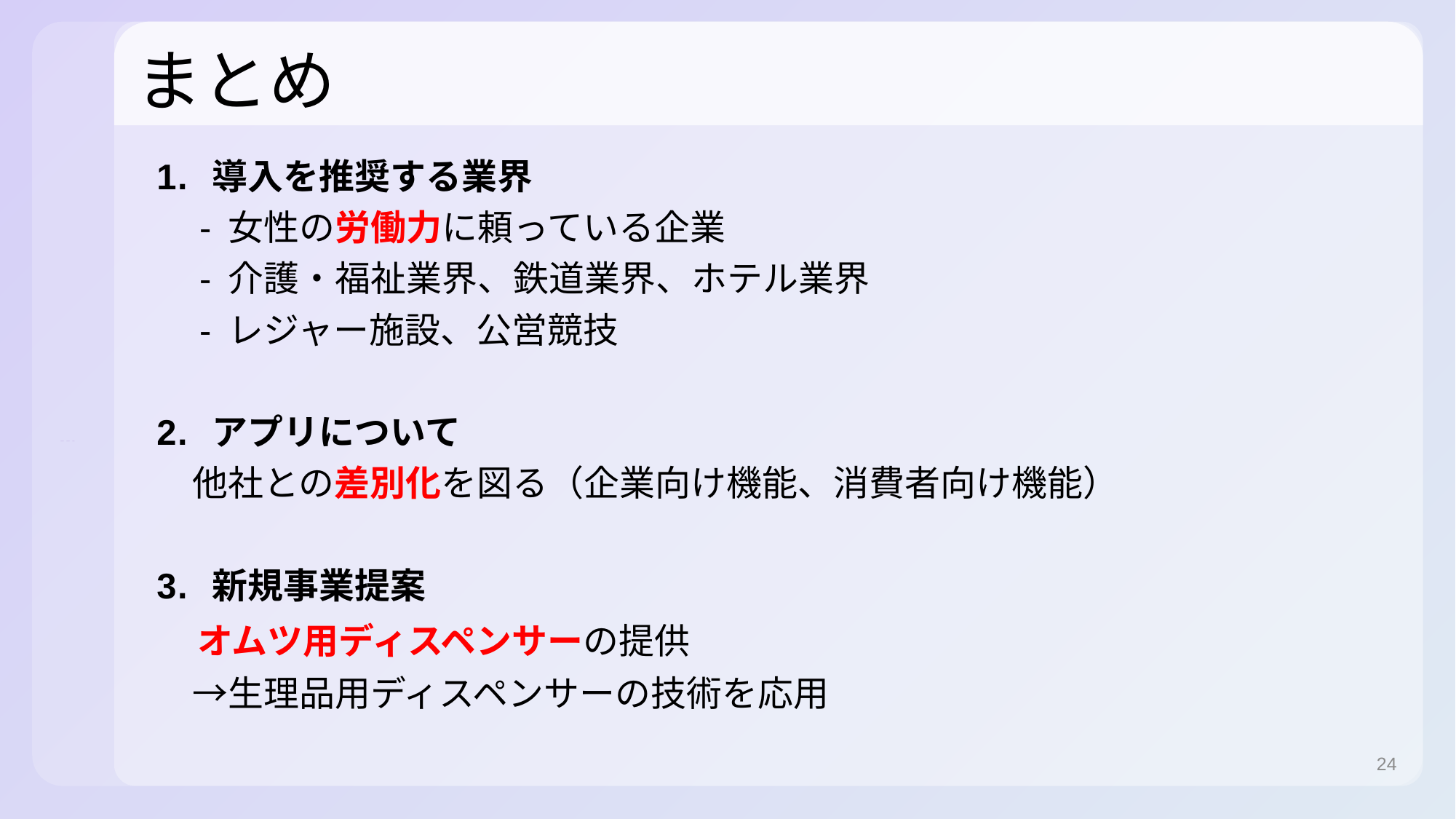

まとめ

導入を推奨する業界
　- 女性の労働力に頼っている企業
　- 介護・福祉業界、鉄道業界、ホテル業界
　- レジャー施設、公営競技

アプリについて
　他社との差別化を図る（企業向け機能、消費者向け機能）

新規事業提案
　オムツ用ディスペンサーの提供
　→生理品用ディスペンサーの技術を応用

24